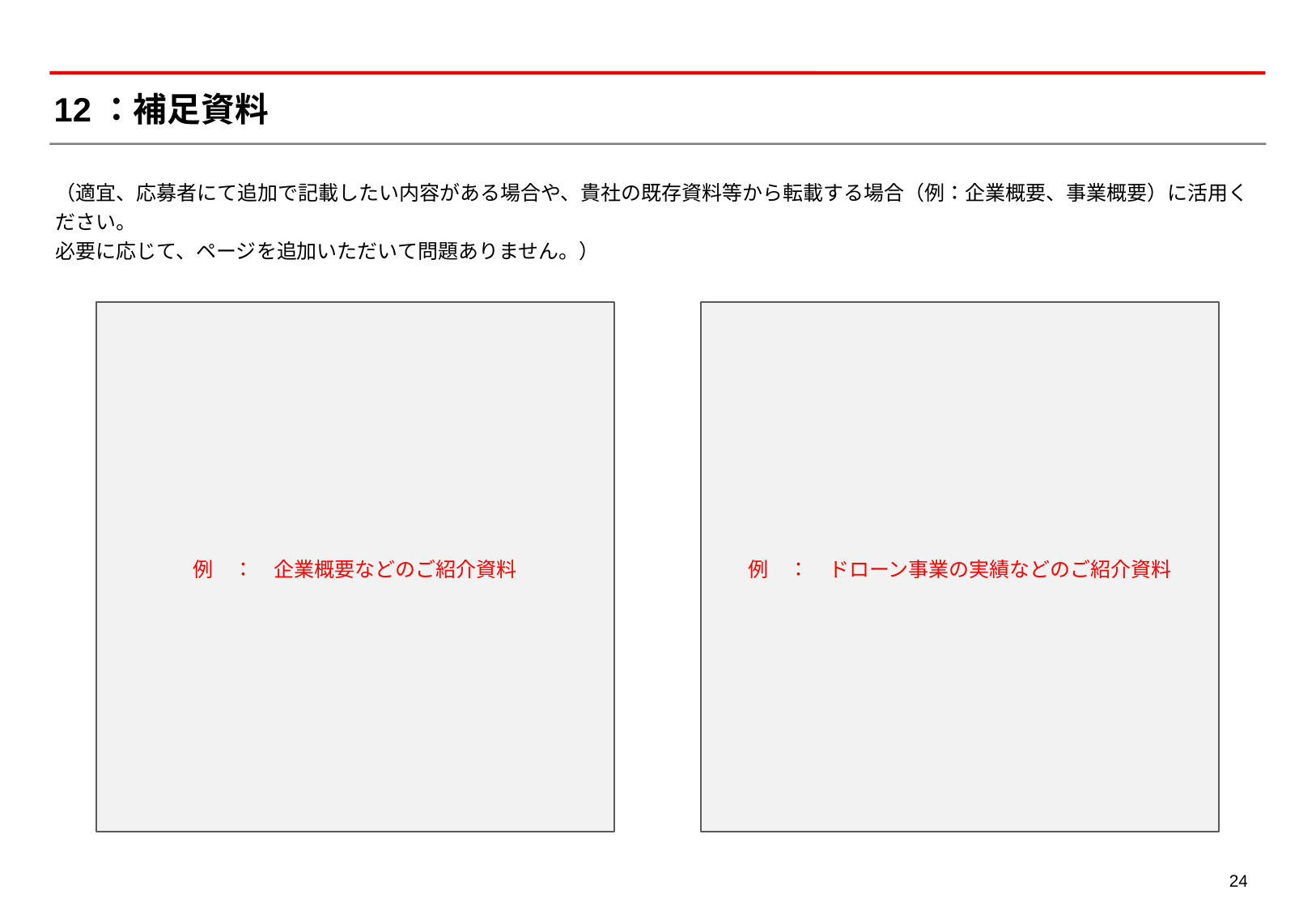

# 12：補足資料
（適宜、応募者にて追加で記載したい内容がある場合や、貴社の既存資料等から転載する場合（例：企業概要、事業概要）に活用ください。
必要に応じて、ページを追加いただいて問題ありません。）
例　：　企業概要などのご紹介資料
例　：　ドローン事業の実績などのご紹介資料